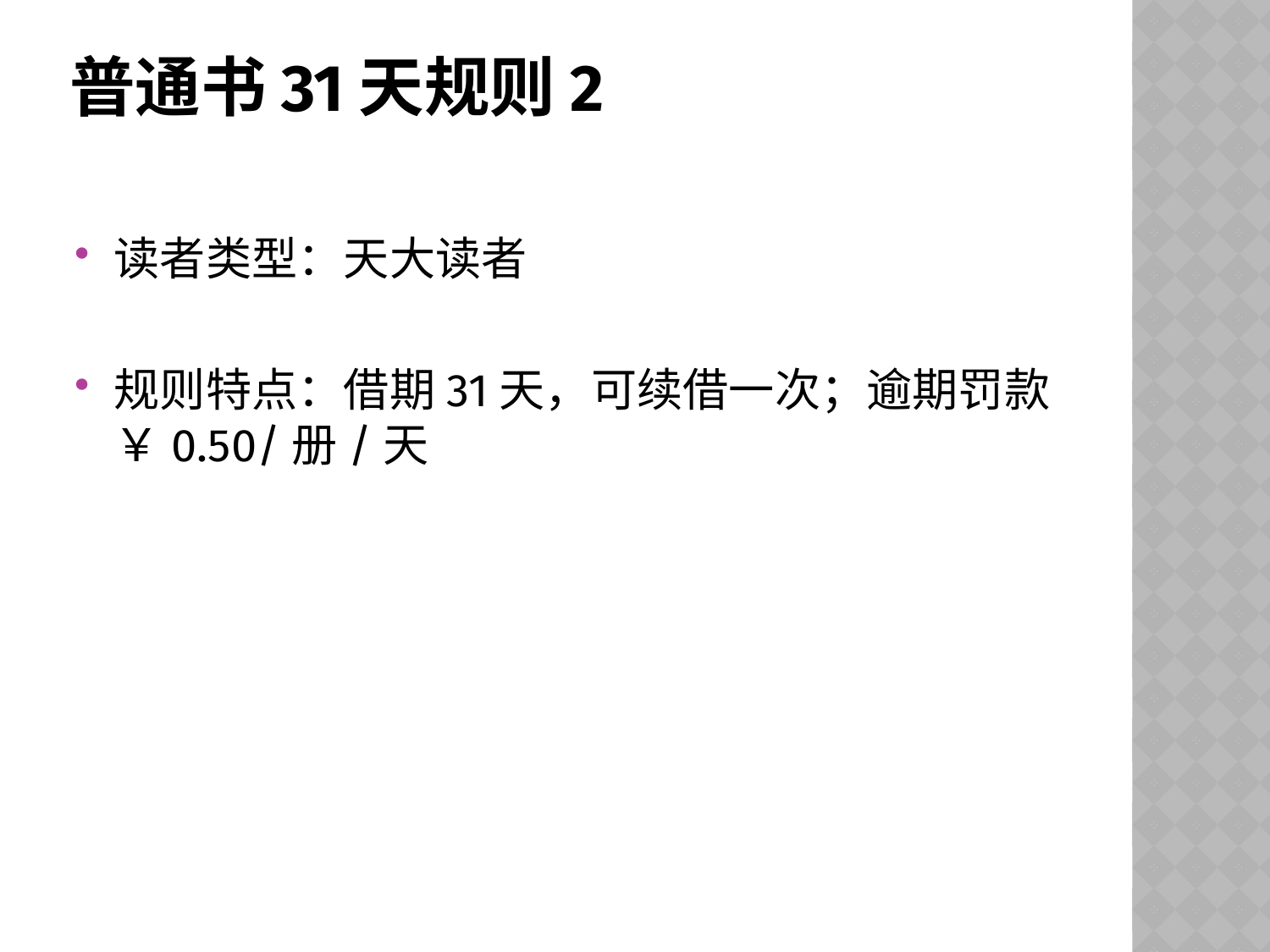

# 普通书31天规则2
读者类型：天大读者

规则特点：借期31天，可续借一次；逾期罚款￥0.50/册/天